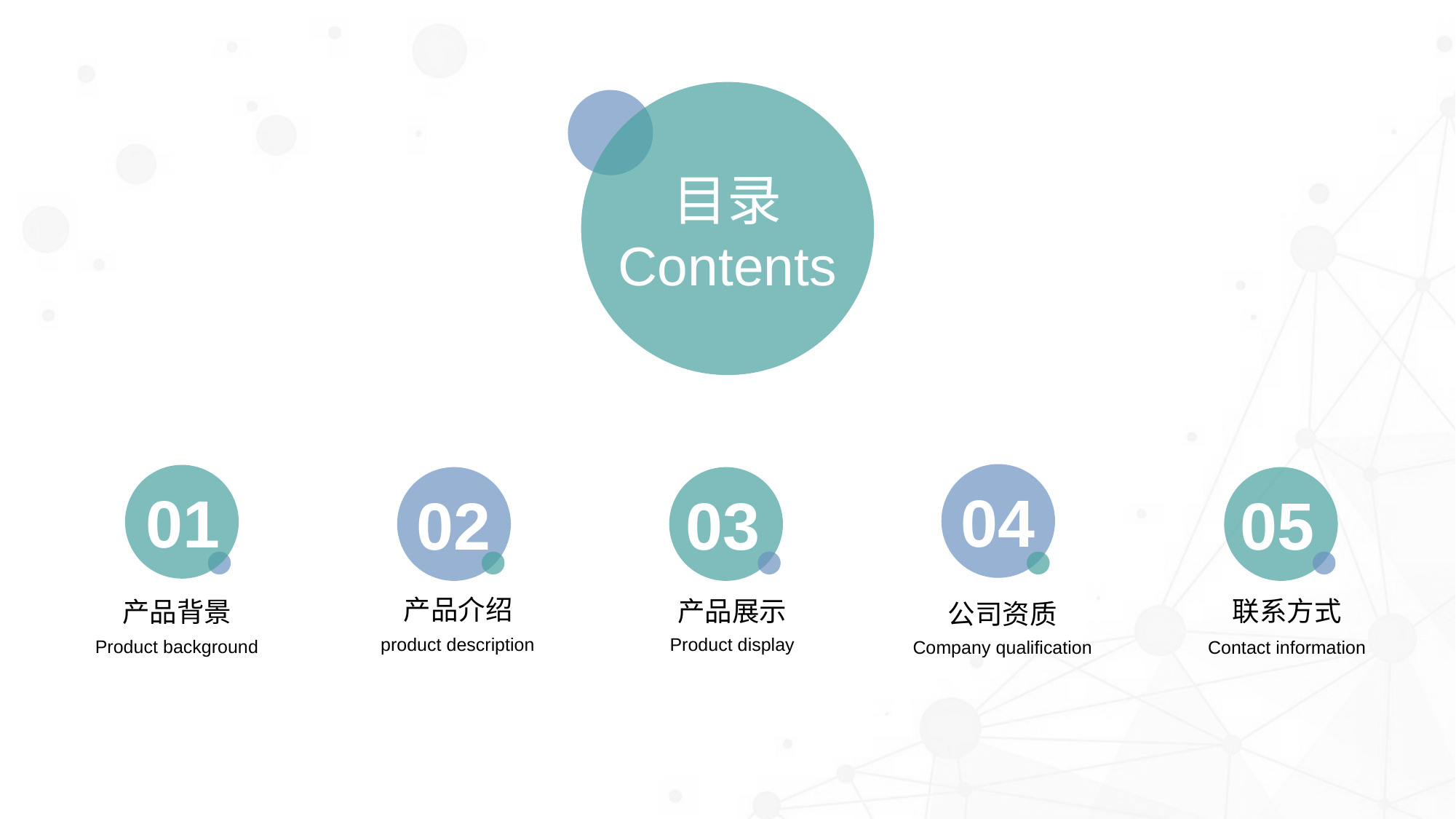

目录
Contents

04
01
02
03
05

产品介绍
产品展示
联系方式
产品背景
公司资质
product description
Product display
Product background
Contact information
Company qualification